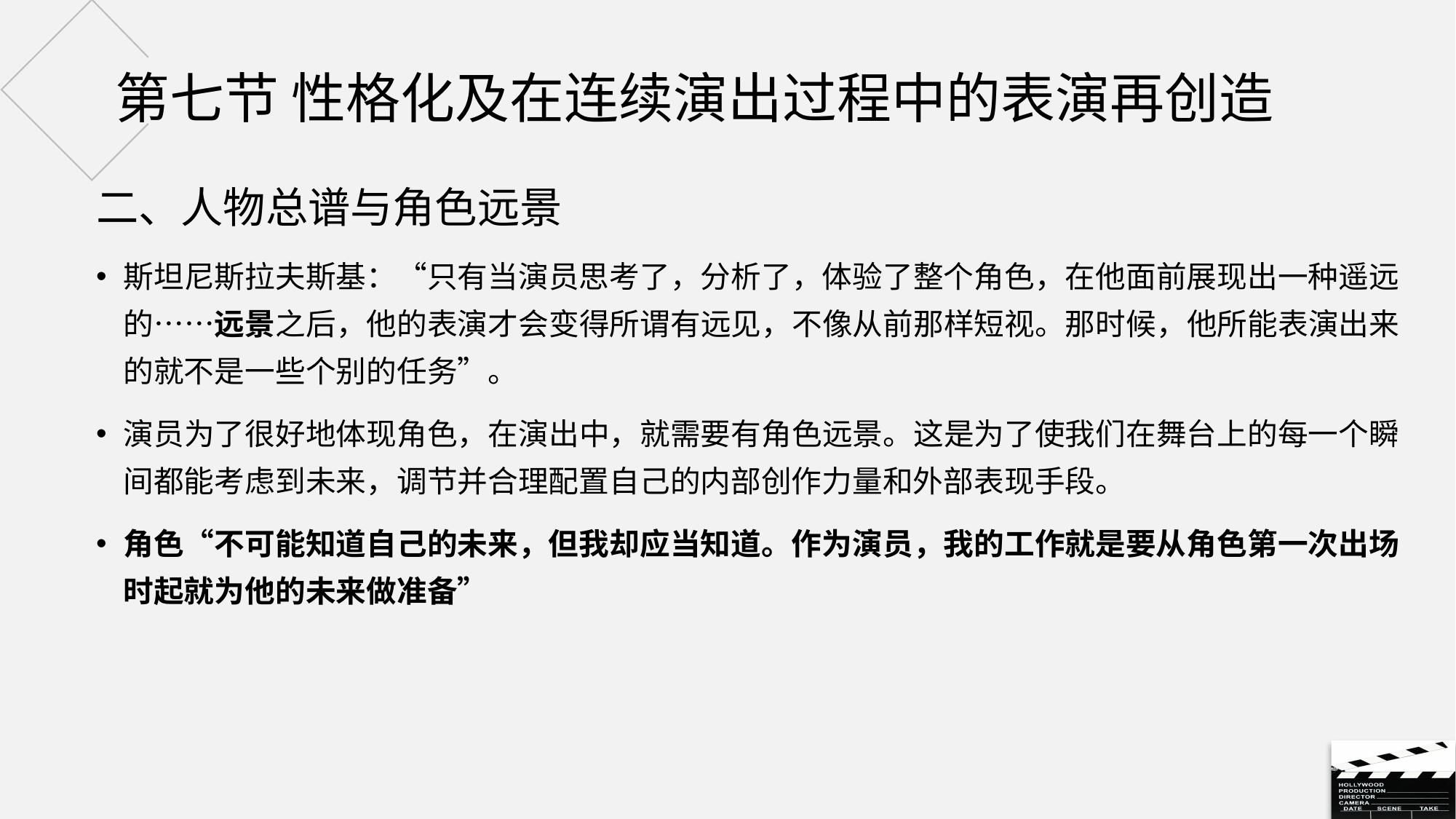

# 第七节 性格化及在连续演出过程中的表演再创造
二、人物总谱与角色远景
斯坦尼斯拉夫斯基：“只有当演员思考了，分析了，体验了整个角色，在他面前展现出一种遥远的……远景之后，他的表演才会变得所谓有远见，不像从前那样短视。那时候，他所能表演出来的就不是一些个别的任务”。
演员为了很好地体现角色，在演出中，就需要有角色远景。这是为了使我们在舞台上的每一个瞬间都能考虑到未来，调节并合理配置自己的内部创作力量和外部表现手段。
角色“不可能知道自己的未来，但我却应当知道。作为演员，我的工作就是要从角色第一次出场时起就为他的未来做准备”